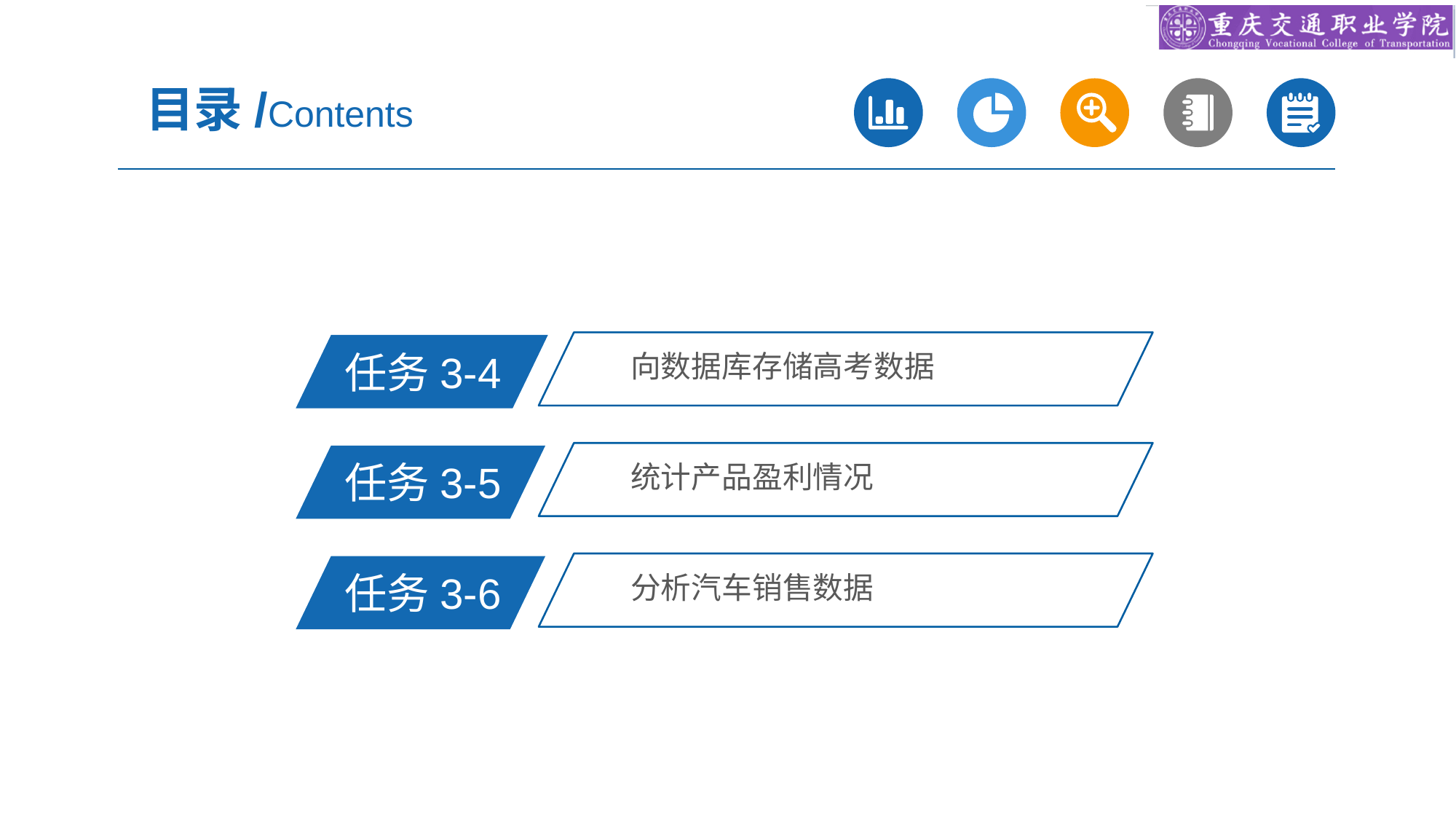

目录/Contents

向数据库存储高考数据

任务3-4

统计产品盈利情况

任务3-5

分析汽车销售数据

任务3-6